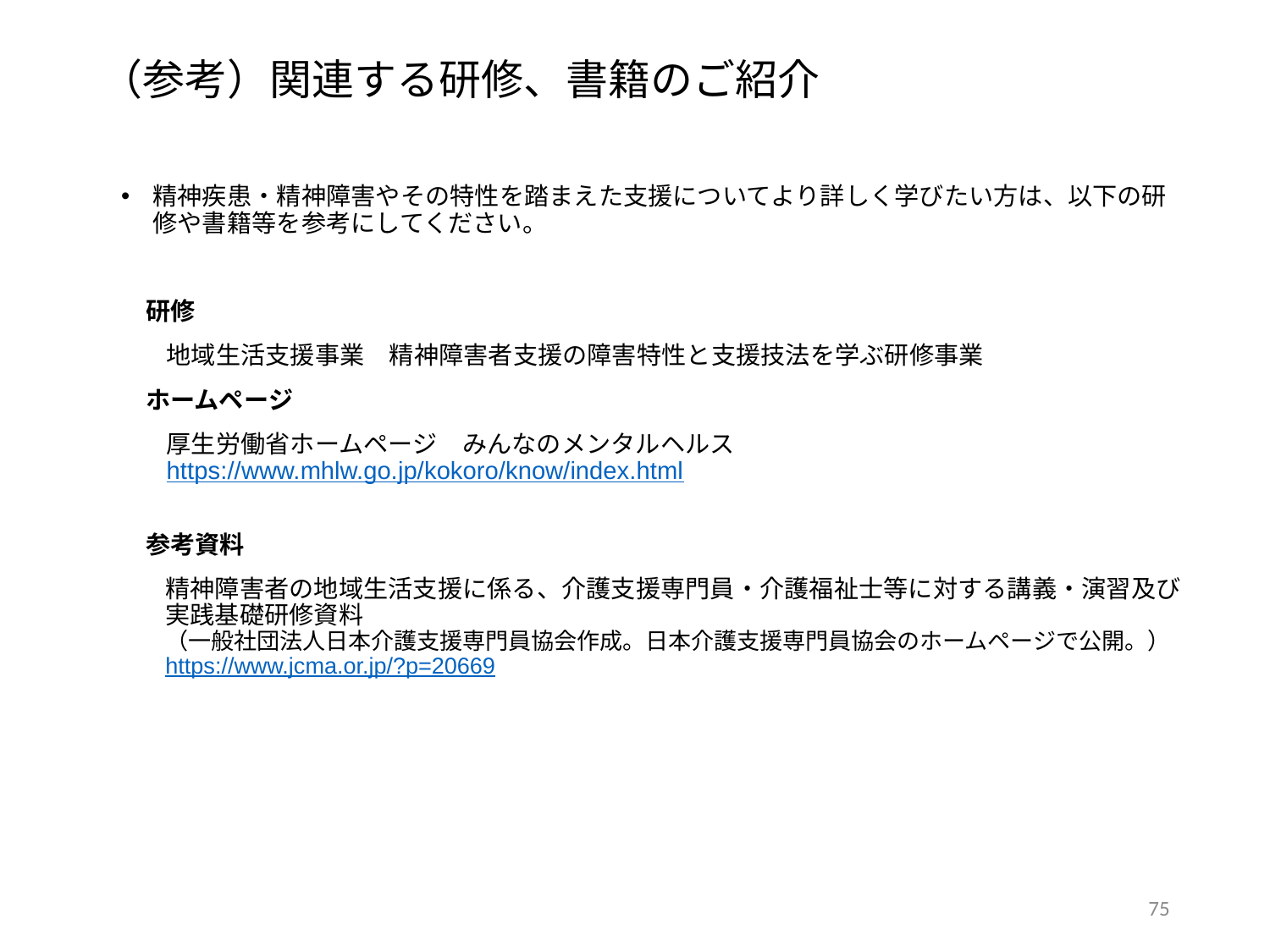

（参考）関連する研修、書籍のご紹介
精神疾患・精神障害やその特性を踏まえた支援についてより詳しく学びたい方は、以下の研修や書籍等を参考にしてください。

　研修
地域生活支援事業　精神障害者支援の障害特性と支援技法を学ぶ研修事業
　ホームページ
厚生労働省ホームページ　みんなのメンタルヘルス
https://www.mhlw.go.jp/kokoro/know/index.html

　参考資料
精神障害者の地域生活支援に係る、介護支援専門員・介護福祉士等に対する講義・演習及び実践基礎研修資料
（一般社団法人日本介護支援専門員協会作成。日本介護支援専門員協会のホームページで公開。）
https://www.jcma.or.jp/?p=20669

75